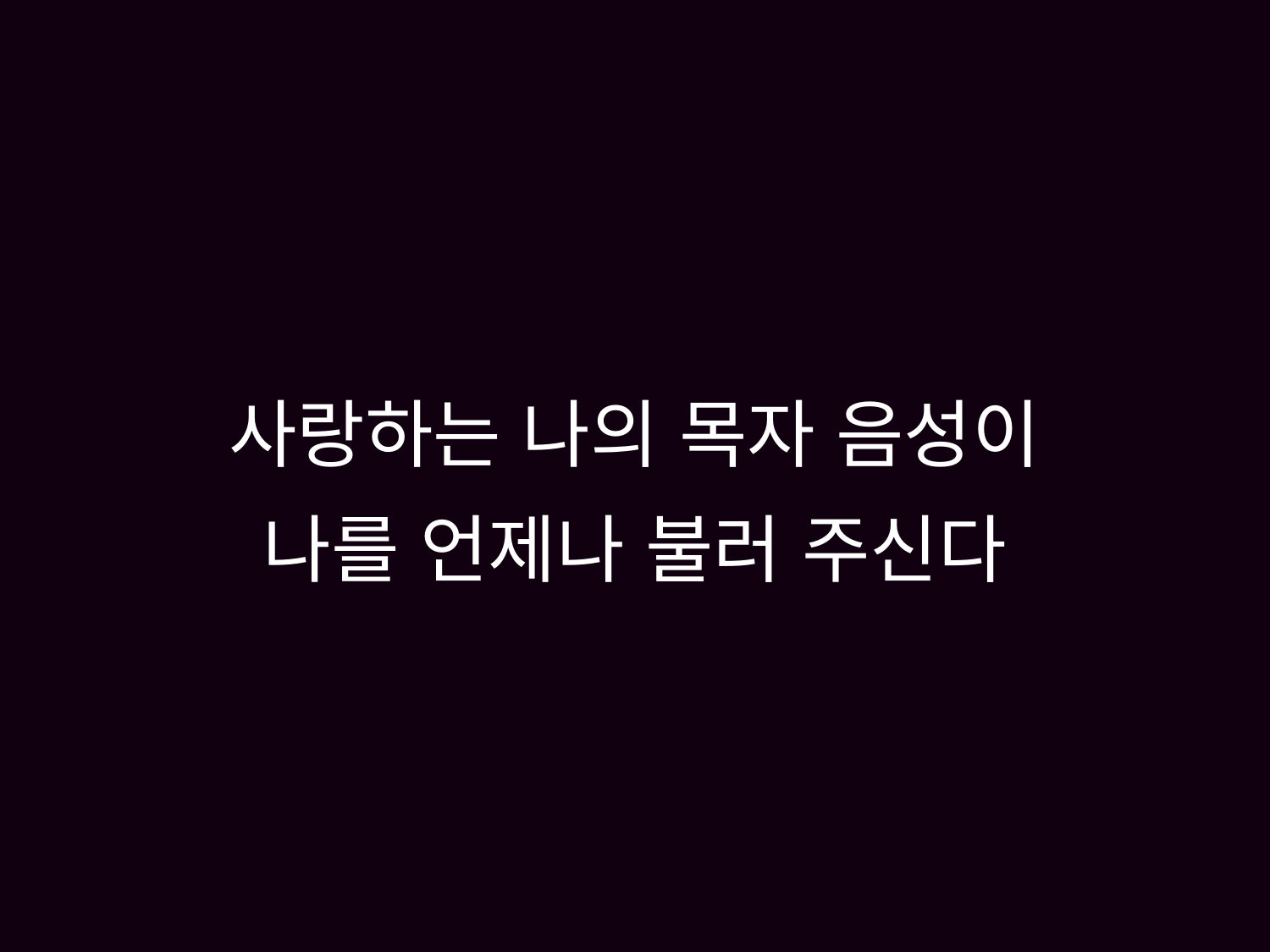

# 사랑하는 나의 목자 음성이 나를 언제나 불러 주신다